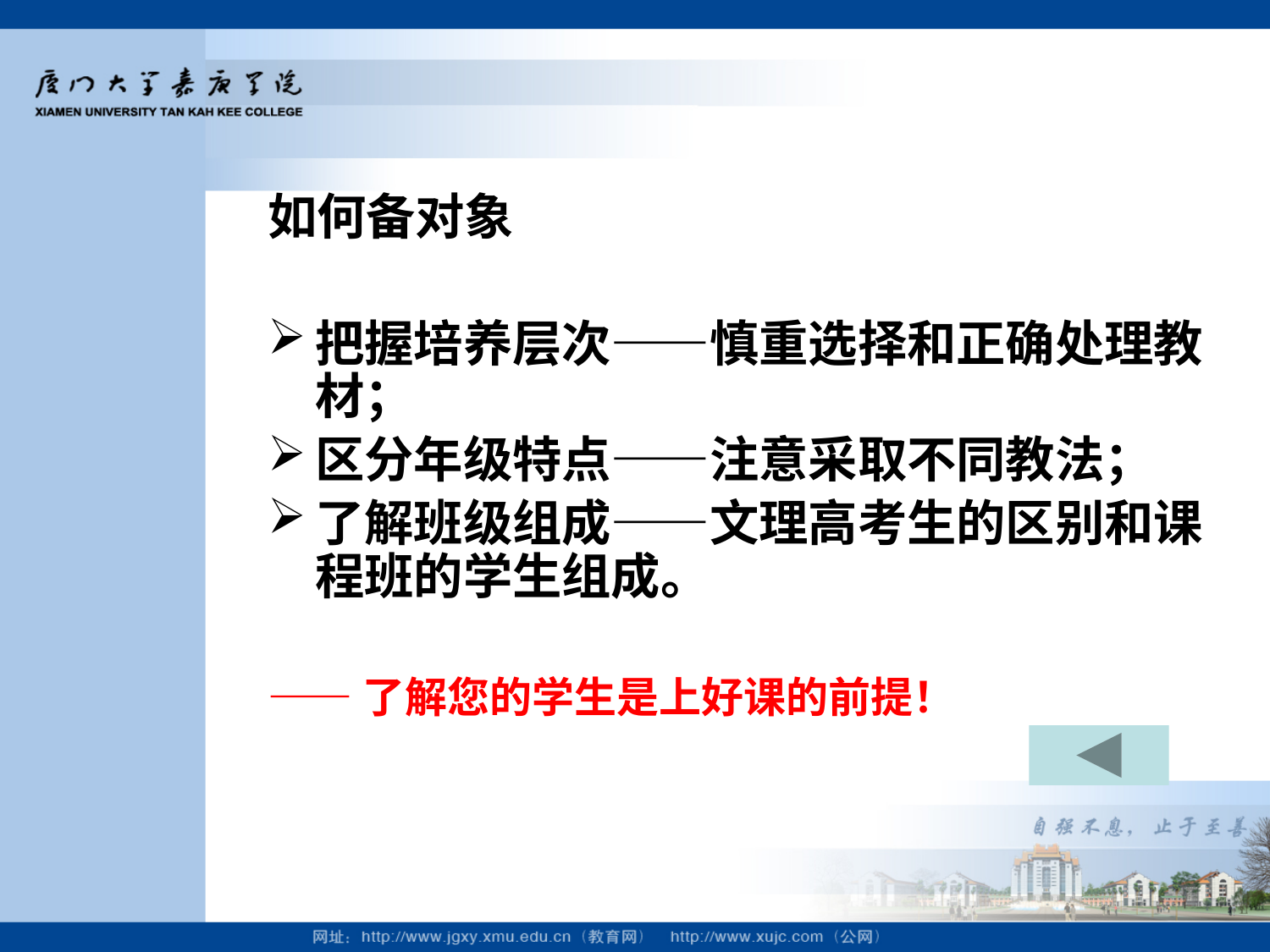

如何备对象

把握培养层次——慎重选择和正确处理教材；
区分年级特点——注意采取不同教法；
了解班级组成——文理高考生的区别和课程班的学生组成。

——了解您的学生是上好课的前提！